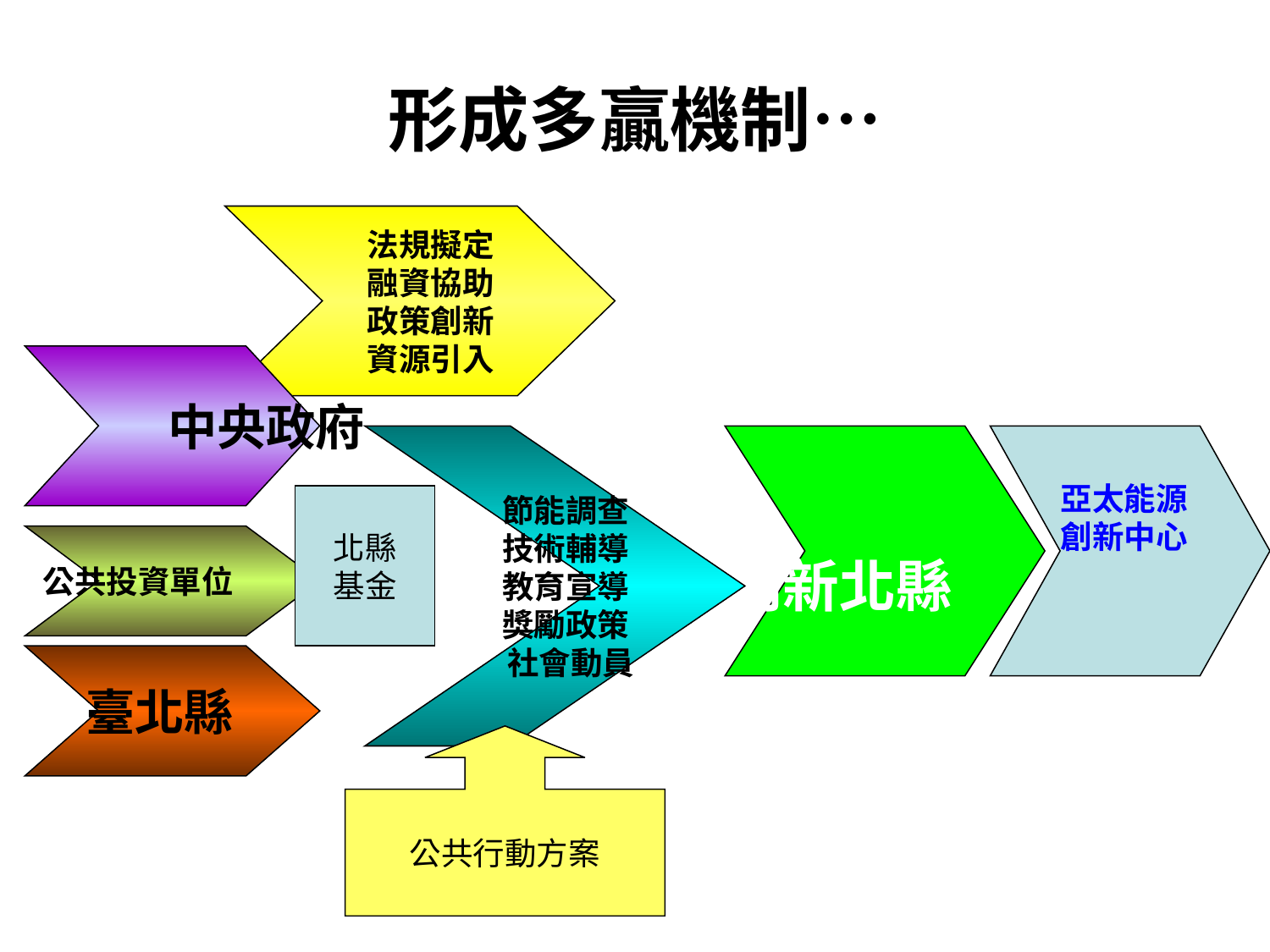

# 形成多贏機制…
  法規擬定
  融資協助
  政策創新
  資源引入
    中央政府
  節能調查
  技術輔導
  教育宣導
  獎勵政策
　社會動員

      創新北縣
亞太能源
創新中心

北縣
基金
 公共投資單位
   臺北縣
公共行動方案